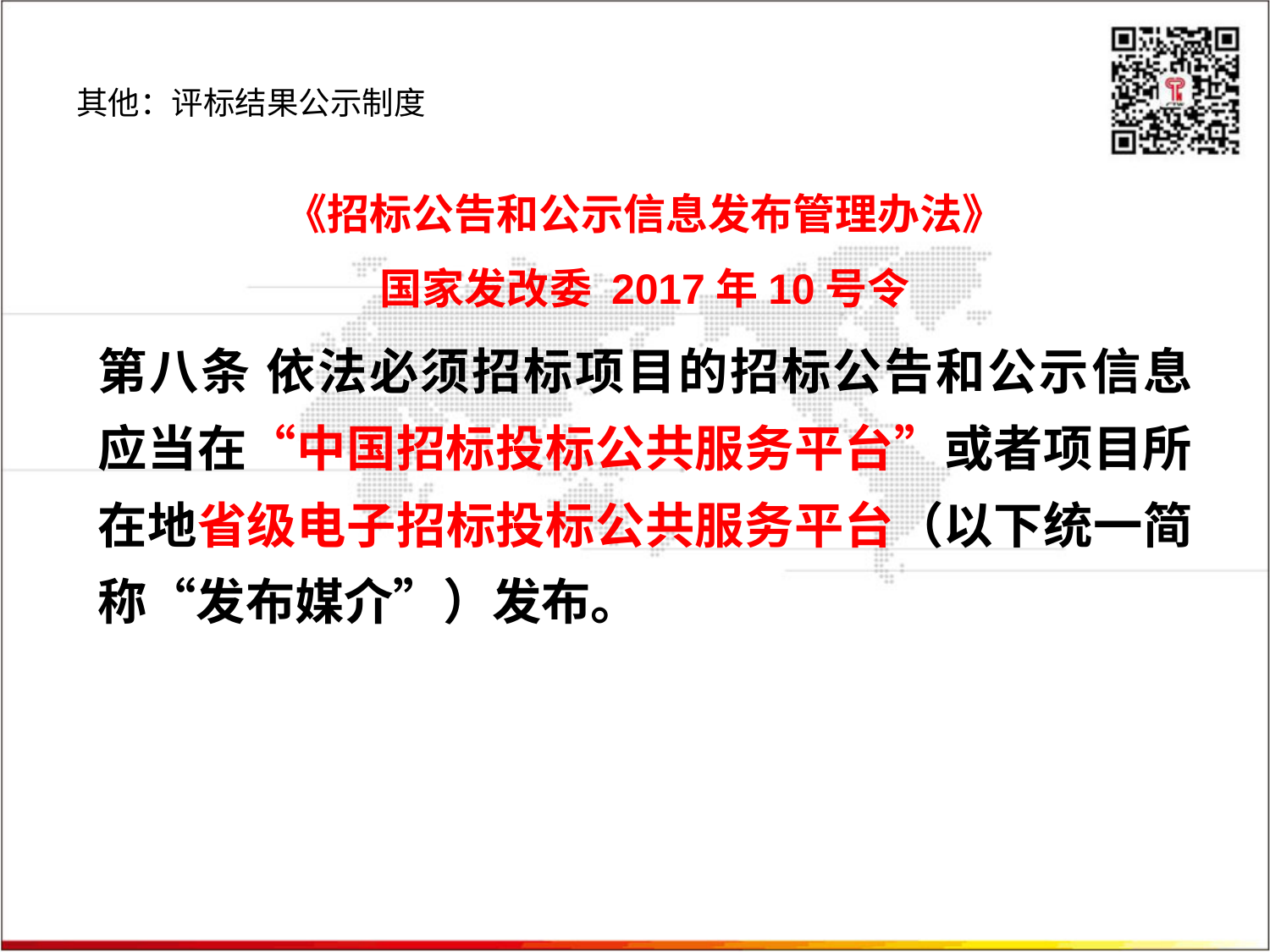

# 其他：评标结果公示制度
《招标公告和公示信息发布管理办法》
国家发改委 2017年10号令
第八条 依法必须招标项目的招标公告和公示信息应当在“中国招标投标公共服务平台”或者项目所在地省级电子招标投标公共服务平台（以下统一简称“发布媒介”）发布。